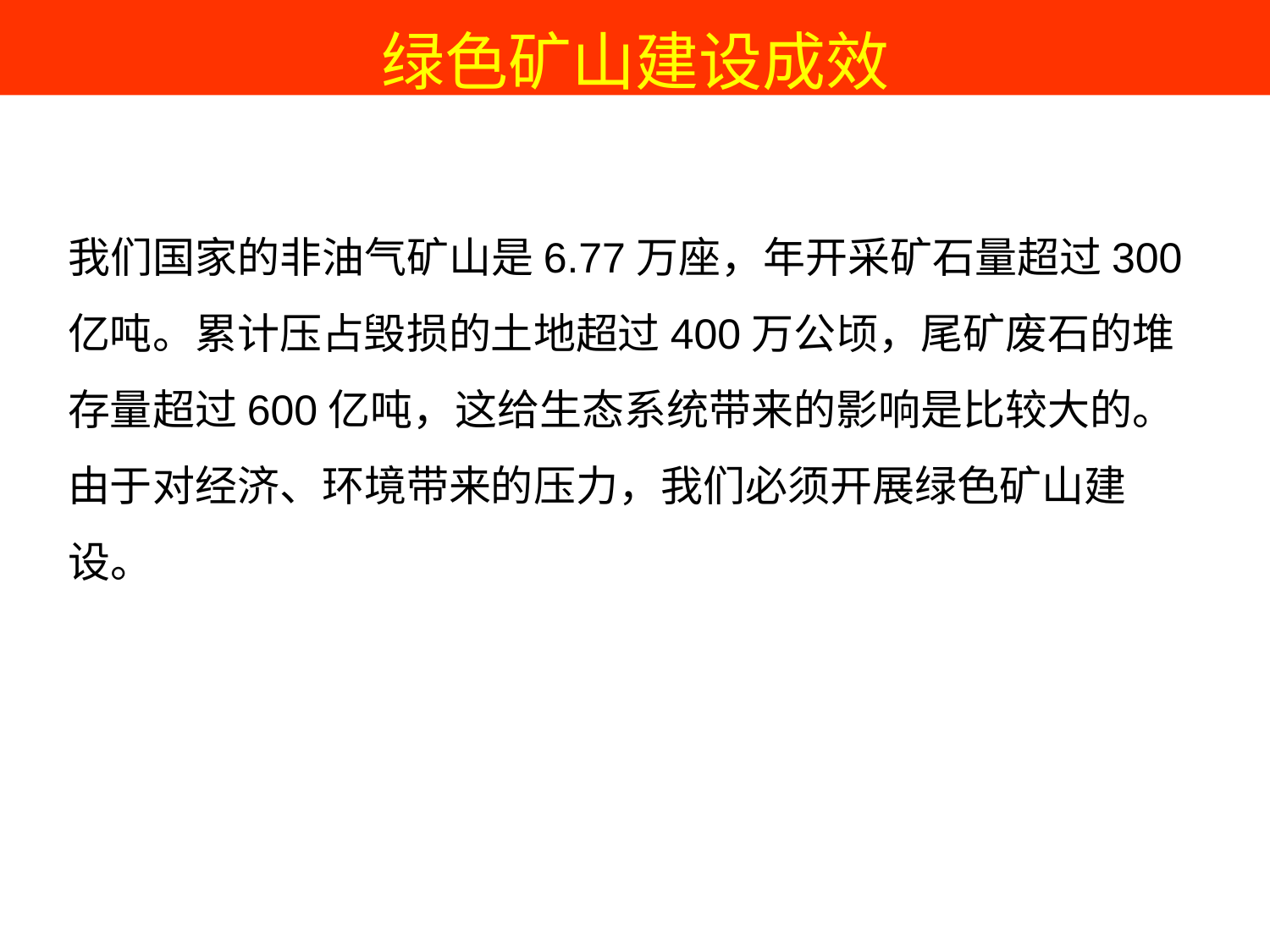

绿色矿山建设成效
我们国家的非油气矿山是6.77万座，年开采矿石量超过300亿吨。累计压占毁损的土地超过400万公顷，尾矿废石的堆存量超过600亿吨，这给生态系统带来的影响是比较大的。由于对经济、环境带来的压力，我们必须开展绿色矿山建设。